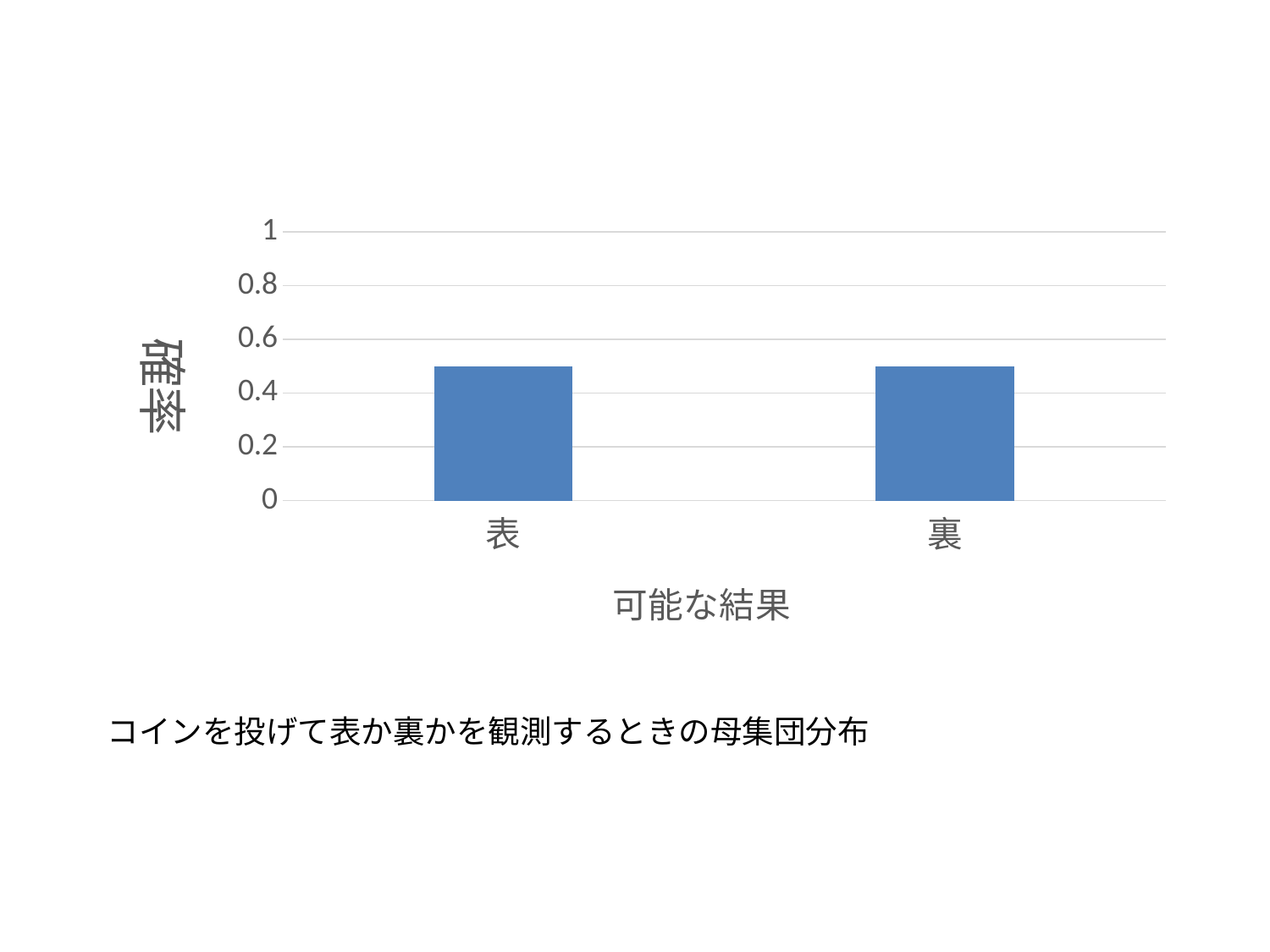

### Chart

| Category | 系列 1 |
|---|---|
| 表 | 0.5 |
| 裏 | 0.5 |
コインを投げて表か裏かを観測するときの母集団分布